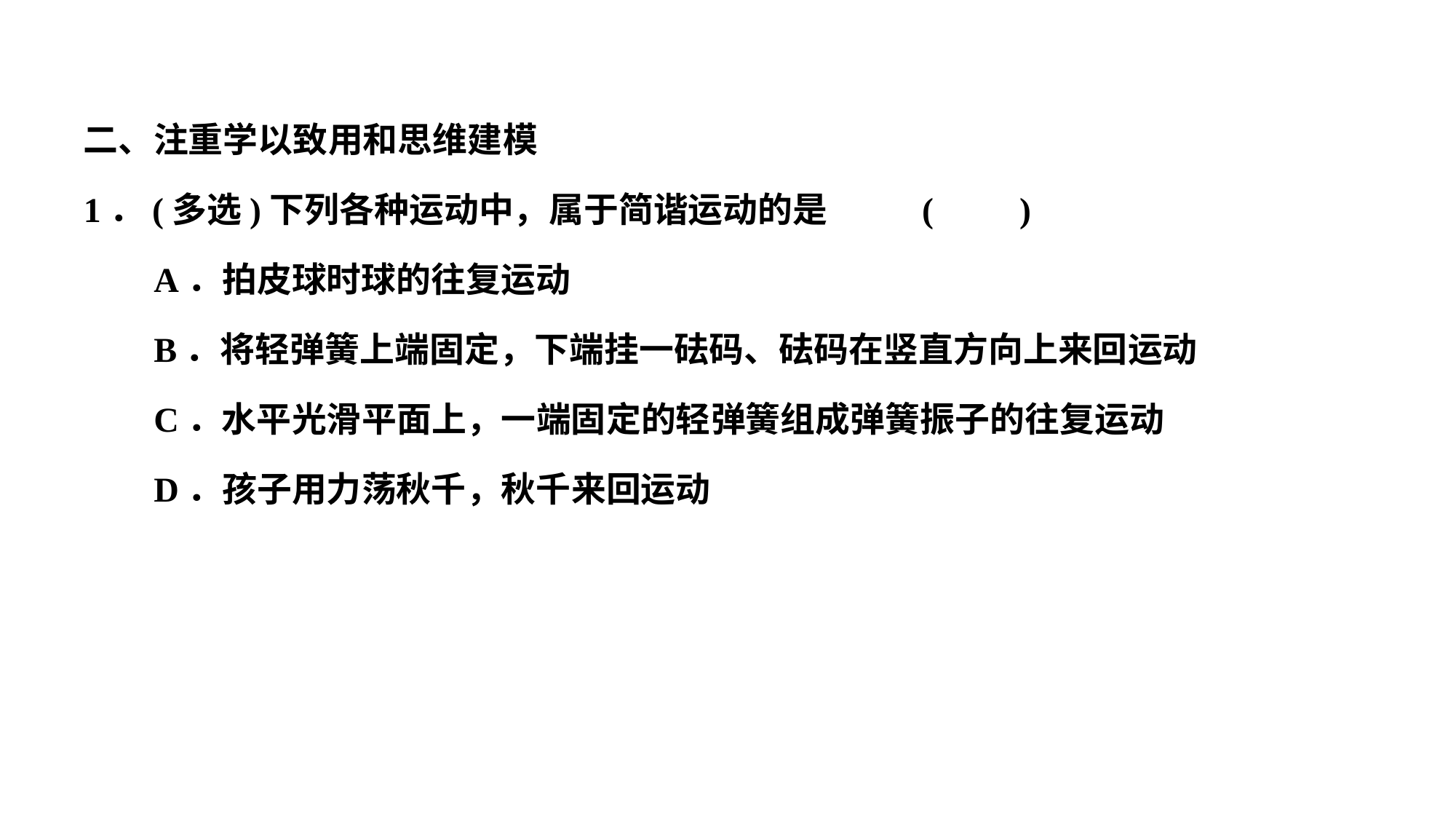

二、注重学以致用和思维建模
1．(多选)下列各种运动中，属于简谐运动的是					(　　)
A．拍皮球时球的往复运动
B．将轻弹簧上端固定，下端挂一砝码、砝码在竖直方向上来回运动
C．水平光滑平面上，一端固定的轻弹簧组成弹簧振子的往复运动
D．孩子用力荡秋千，秋千来回运动